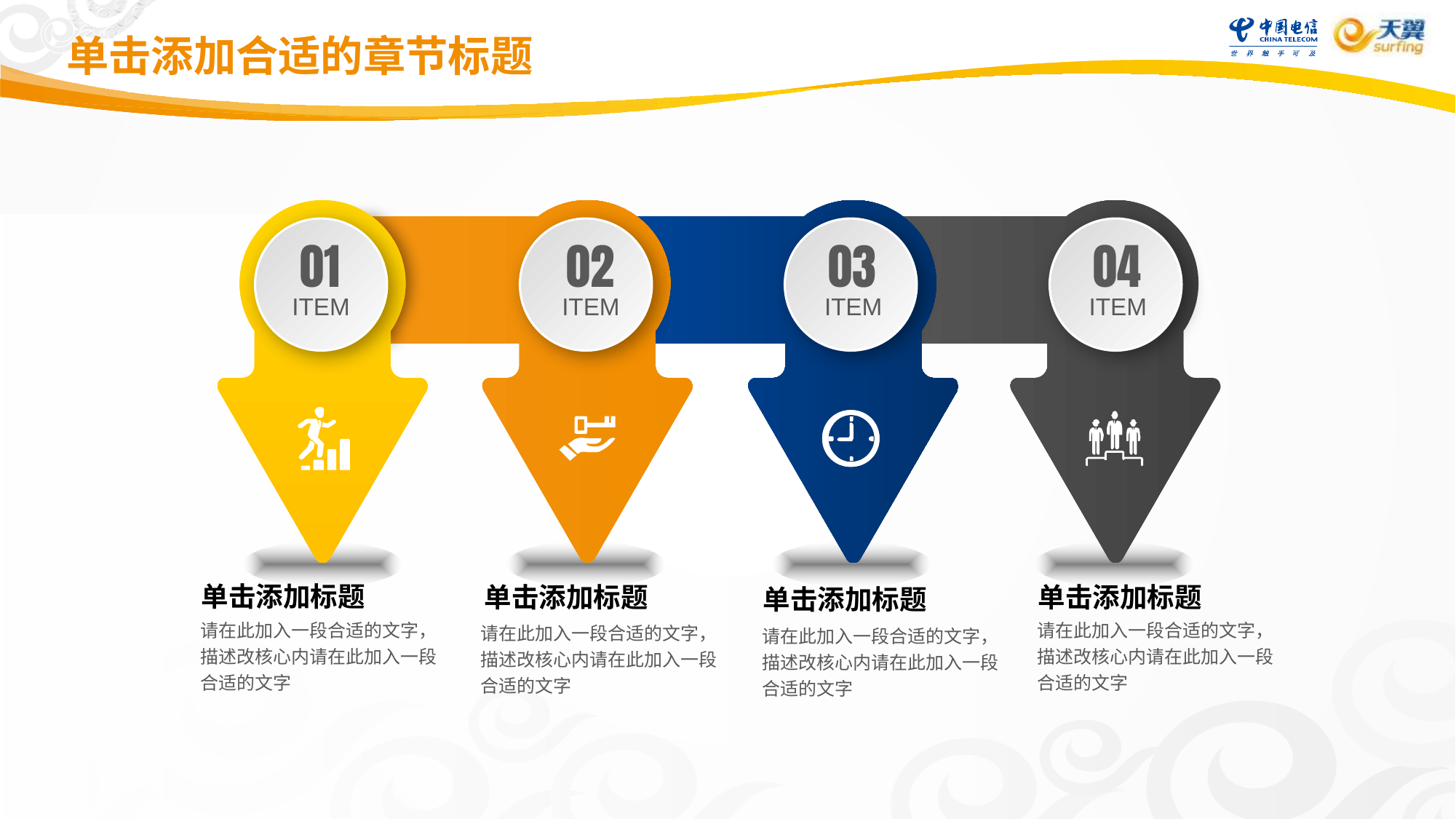

单击添加合适的章节标题

01
ITEM

02
ITEM

03
ITEM

04
ITEM

单击添加标题
单击添加标题
单击添加标题
单击添加标题
请在此加入一段合适的文字，描述改核心内请在此加入一段合适的文字
请在此加入一段合适的文字，描述改核心内请在此加入一段合适的文字
请在此加入一段合适的文字，描述改核心内请在此加入一段合适的文字
请在此加入一段合适的文字，描述改核心内请在此加入一段合适的文字